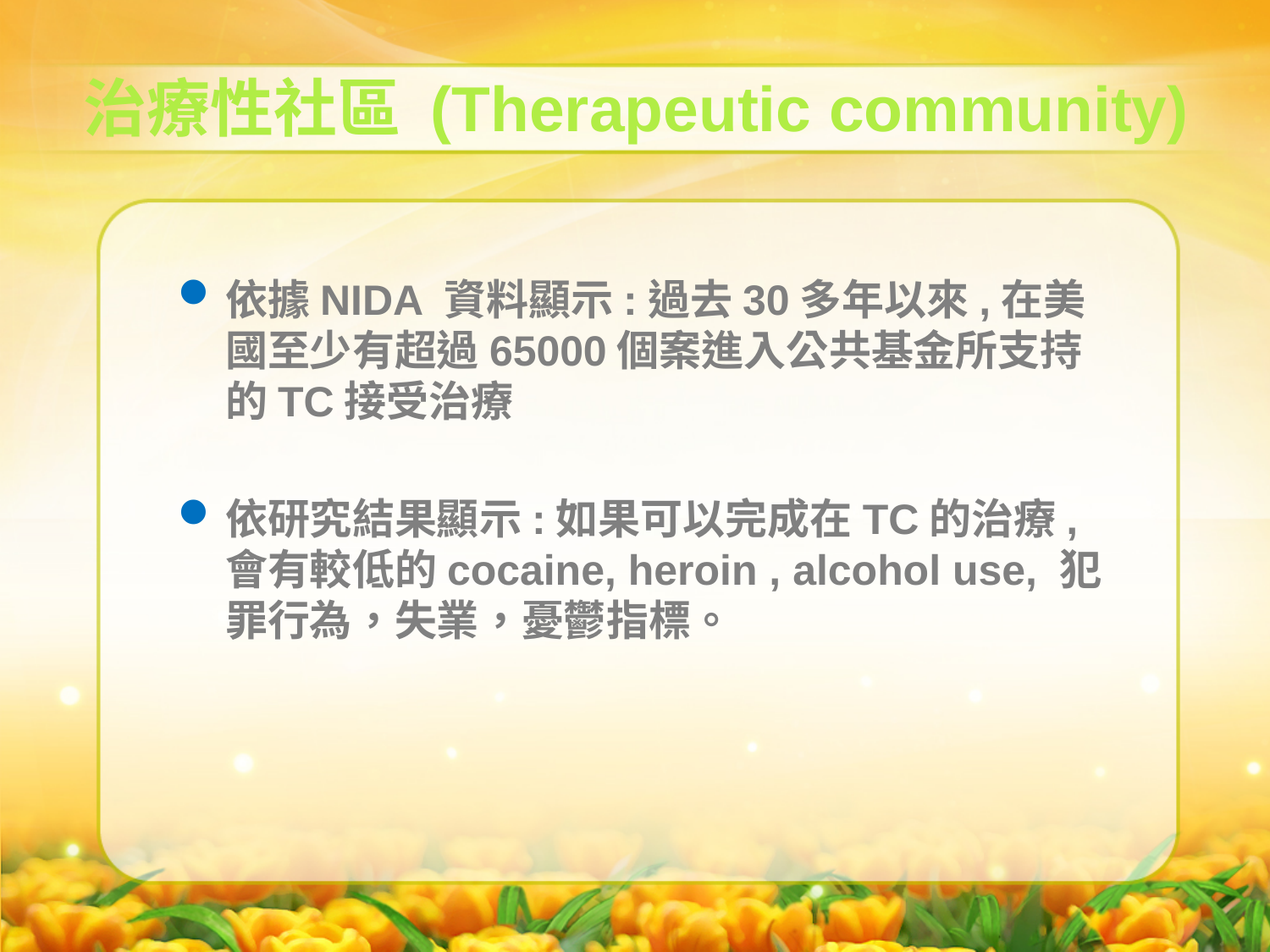

治療性社區 (Therapeutic community)
依據NIDA 資料顯示:過去30多年以來,在美國至少有超過65000個案進入公共基金所支持的TC接受治療

依研究結果顯示:如果可以完成在TC的治療,會有較低的cocaine, heroin , alcohol use, 犯罪行為，失業，憂鬱指標。